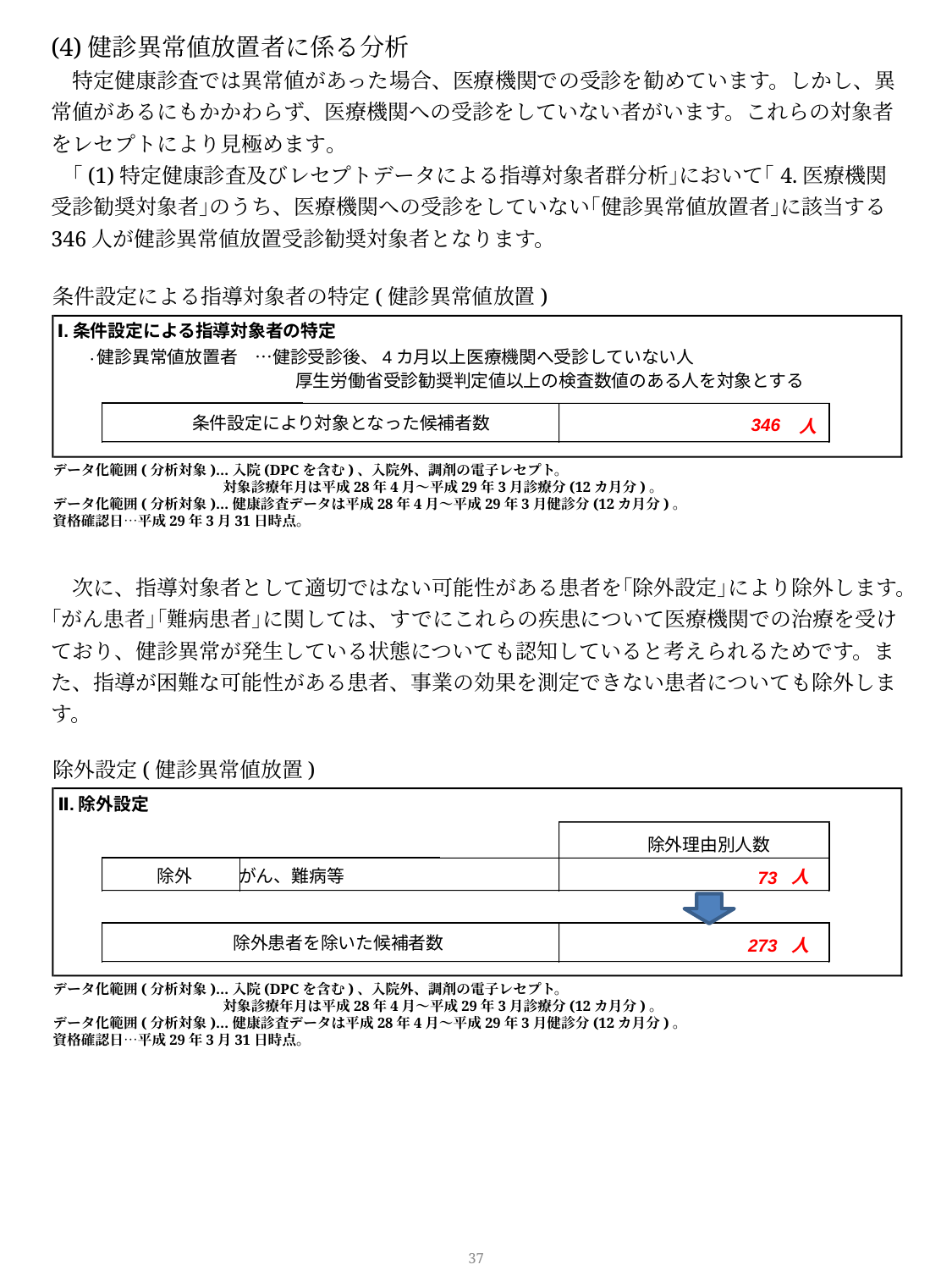

(4)健診異常値放置者に係る分析
　特定健康診査では異常値があった場合、医療機関での受診を勧めています。しかし、異常値があるにもかかわらず、医療機関への受診をしていない者がいます。これらの対象者をレセプトにより見極めます。
　｢(1)特定健康診査及びレセプトデータによる指導対象者群分析｣において｢4.医療機関受診勧奨対象者｣のうち、医療機関への受診をしていない｢健診異常値放置者｣に該当する346人が健診異常値放置受診勧奨対象者となります。
条件設定による指導対象者の特定(健診異常値放置)

Ⅰ.条件設定による指導対象者の特定
・健診異常値放置者　…健診受診後、4カ月以上医療機関へ受診していない人
　　　　　　　　　　　　　　　厚生労働省受診勧奨判定値以上の検査数値のある人を対象とする

条件設定により対象となった候補者数
346
人

データ化範囲(分析対象)…入院(DPCを含む)、入院外、調剤の電子レセプト。
　　　　　　　　　　　　対象診療年月は平成28年4月～平成29年3月診療分(12カ月分)。
データ化範囲(分析対象)…健康診査データは平成28年4月～平成29年3月健診分(12カ月分)。
資格確認日…平成29年3月31日時点。
　次に、指導対象者として適切ではない可能性がある患者を｢除外設定｣により除外します。
｢がん患者｣｢難病患者｣に関しては、すでにこれらの疾患について医療機関での治療を受け
ており、健診異常が発生している状態についても認知していると考えられるためです。また、指導が困難な可能性がある患者、事業の効果を測定できない患者についても除外します。
除外設定(健診異常値放置)

Ⅱ.除外設定

除外理由別人数

除外
がん、難病等
人
73

除外患者を除いた候補者数
273
人

データ化範囲(分析対象)…入院(DPCを含む)、入院外、調剤の電子レセプト。
　　　　　　　　　　　　対象診療年月は平成28年4月～平成29年3月診療分(12カ月分)。
データ化範囲(分析対象)…健康診査データは平成28年4月～平成29年3月健診分(12カ月分)。
資格確認日…平成29年3月31日時点。
37